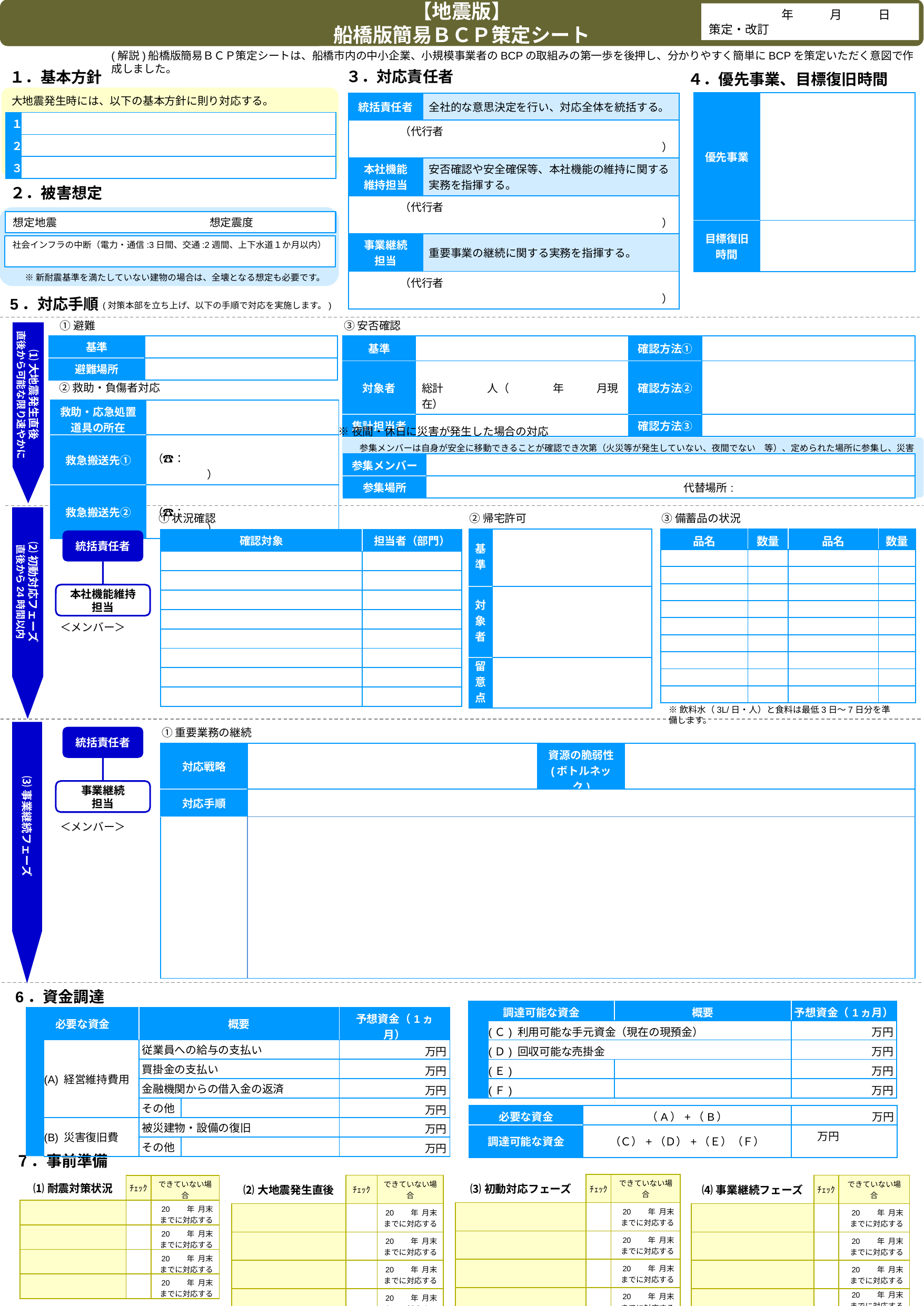

【地震版】
船橋版簡易ＢＣＰ策定シート
　　　　　　年　　　月　　　日　策定・改訂
(解説)船橋版簡易ＢＣＰ策定シートは、船橋市内の中小企業、小規模事業者のBCPの取組みの第一歩を後押し、分かりやすく簡単にBCPを策定いただく意図で作成しました。
３．対応責任者
１．基本方針
４．優先事業、目標復旧時間
大地震発生時には、以下の基本方針に則り対応する。
| 優先事業 |  |
| --- | --- |
| 目標復旧時間 |  |
| 統括責任者 | 全社的な意思決定を行い、対応全体を統括する。 |
| --- | --- |
| （代行者　　　　　　　　　　　　　　　　　　　　　　） |  |
| 本社機能 維持担当 | 安否確認や安全確保等、本社機能の維持に関する実務を指揮する。 |
| （代行者　　　　　　　　　　　　　　　　　　　　　　） |  |
| 事業継続 担当 | 重要事業の継続に関する実務を指揮する。 |
| （代行者　　　　　　　　　　　　　　　　　　　　　　） |  |
| １ |  |
| --- | --- |
| ２ |  |
| ３ |  |
２．被害想定

想定地震　　　　　　　　　　　　　　想定震度
社会インフラの中断（電力・通信:3日間、交通:2週間、上下水道１か月以内）

※新耐震基準を満たしていない建物の場合は、全壊となる想定も必要です。
5．対応手順
(対策本部を立ち上げ、以下の手順で対応を実施します。)
③安否確認
①避難
⑴大地震発生直後
直後から可能な限り速やかに
| 基準 |  | 確認方法① |  |
| --- | --- | --- | --- |
| 対象者 | 総計　　　　人（　　　　年　　　月現在） | 確認方法② |  |
| 集計担当者 |  | 確認方法③ |  |
| 基準 |  |
| --- | --- |
| 避難場所 |  |
②救助・負傷者対応
| 救助・応急処置 道具の所在 |  |
| --- | --- |
| 救急搬送先① | （☎：　　　　　　　　　　　　　　　　　　　） |
| 救急搬送先② | （☎：　　　　　　　　　　　　　　　　　　　） |
※夜間・休日に災害が発生した場合の対応
　参集メンバーは自身が安全に移動できることが確認でき次第（火災等が発生していない、夜間でない　等）、定められた場所に参集し、災害対応を行う。
| 参集メンバー |  |
| --- | --- |
| 参集場所 | 代替場所: |
②帰宅許可
③備蓄品の状況
①状況確認
⑵初動対応フェーズ
直後から24時間以内
| 基準 |  |
| --- | --- |
| 対象者 |  |
| 留意点 |  |
| 品名 | 数量 | 品名 | 数量 |
| --- | --- | --- | --- |
|  |  |  |  |
|  |  |  |  |
|  |  |  |  |
|  |  |  |  |
|  |  |  |  |
|  |  |  |  |
|  |  |  |  |
|  |  |  |  |
|  |  |  |  |
| 確認対象 | 担当者（部門） |
| --- | --- |
|  |  |
|  |  |
|  |  |
|  |  |
|  |  |
|  |  |
|  |  |
|  |  |
統括責任者
本社機能維持
担当
＜メンバー＞

※飲料水（3L/日・人）と食料は最低3日～7日分を準備します。
①重要業務の継続
⑶事業継続フェーズ
統括責任者
| 対応戦略 |  | 資源の脆弱性 (ボトルネック) |  |
| --- | --- | --- | --- |
| 対応手順 |  |  |  |
|  |  |  |  |
事業継続
担当
＜メンバー＞

6．資金調達
| 調達可能な資金 |  | 概要 | 予想資金（1ヵ月） |
| --- | --- | --- | --- |
|  | (Ｃ) 利用可能な手元資金（現在の現預金） |  | 万円 |
|  | (Ｄ) 回収可能な売掛金 |  | 万円 |
|  | (Ｅ) |  | 万円 |
|  | (Ｆ) |  | 万円 |
| 必要な資金 |  | 概要 |  | 予想資金（1ヵ月） |
| --- | --- | --- | --- | --- |
|  | (A) 経営維持費用 | 従業員への給与の支払い |  | 万円 |
|  |  | 買掛金の支払い |  | 万円 |
|  |  | 金融機関からの借入金の返済 |  | 万円 |
|  |  | その他 |  | 万円 |
|  | (B) 災害復旧費 | 被災建物・設備の復旧 |  | 万円 |
|  |  | その他 |  | 万円 |
| 必要な資金 | （A）+（B） | 万円 |
| --- | --- | --- |
| 調達可能な資金 | （Ｃ）+（Ｄ）+（Ｅ）（Ｆ） | 万円 |
７．事前準備
| ⑶初動対応フェーズ | ﾁｪｯｸ | できていない場合 |
| --- | --- | --- |
|  |  | 20　　年 月末 までに対応する |
|  |  | 20　　年 月末 までに対応する |
|  |  | 20　　年 月末 までに対応する |
|  |  | 20　　年 月末 までに対応する |
| ⑵大地震発生直後 | ﾁｪｯｸ | できていない場合 |
| --- | --- | --- |
|  |  | 20　　年 月末 までに対応する |
|  |  | 20　　年 月末 までに対応する |
|  |  | 20　　年 月末 までに対応する |
|  |  | 20　　年 月末 までに対応する |
| ⑷事業継続フェーズ | ﾁｪｯｸ | できていない場合 |
| --- | --- | --- |
|  |  | 20　　年 月末 までに対応する |
|  |  | 20　　年 月末 までに対応する |
|  |  | 20　　年 月末 までに対応する |
|  |  | 20　　年 月末 までに対応する |
| ⑴耐震対策状況 | ﾁｪｯｸ | できていない場合 |
| --- | --- | --- |
|  |  | 20　　年 月末 までに対応する |
|  |  | 20　　年 月末 までに対応する |
|  |  | 20　　年 月末 までに対応する |
|  |  | 20　　年 月末 までに対応する |